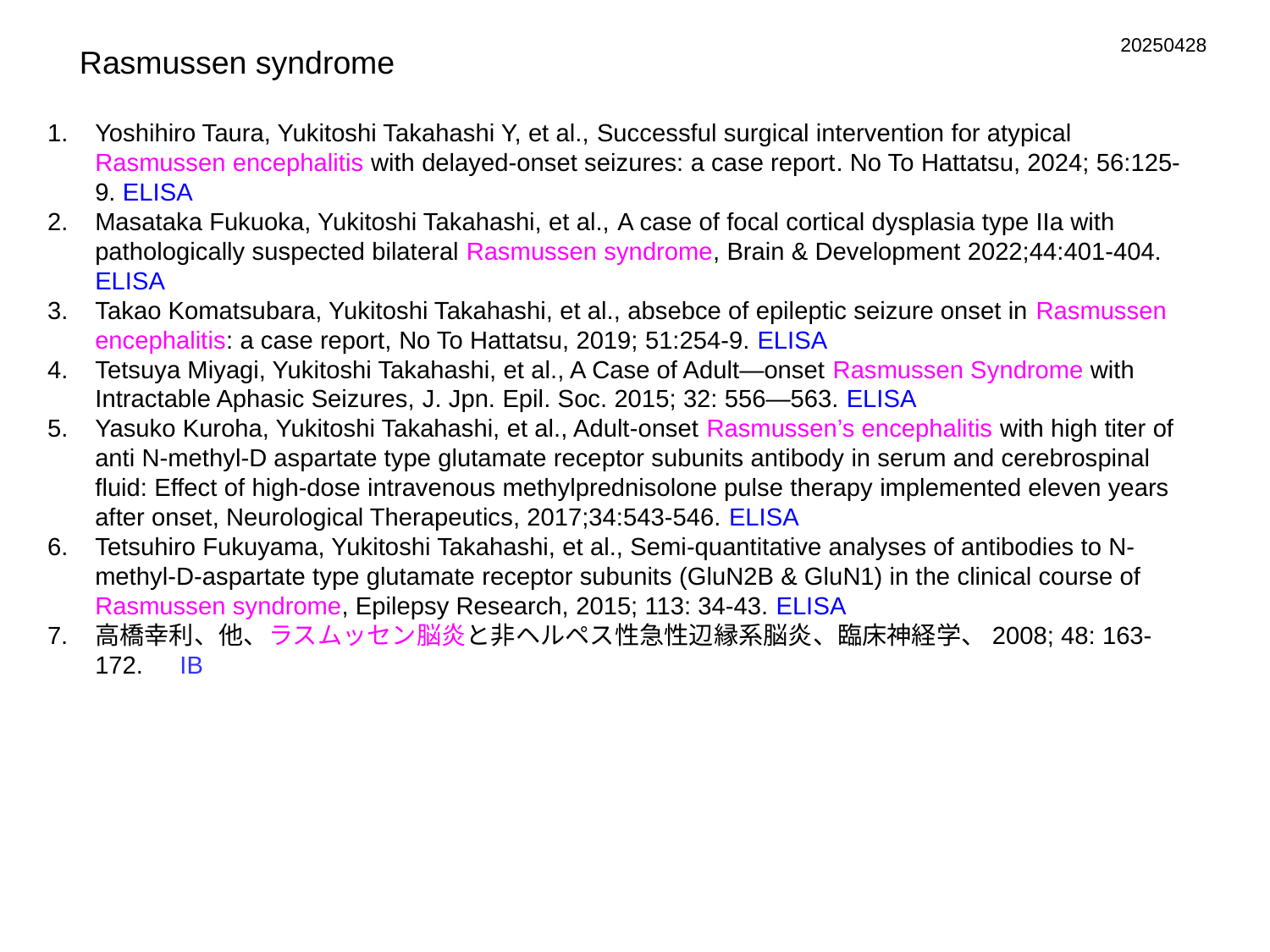

20250428
Rasmussen syndrome
Yoshihiro Taura, Yukitoshi Takahashi Y, et al., Successful surgical intervention for atypical Rasmussen encephalitis with delayed-onset seizures: a case report. No To Hattatsu, 2024; 56:125-9. ELISA
Masataka Fukuoka, Yukitoshi Takahashi, et al., A case of focal cortical dysplasia type IIa with pathologically suspected bilateral Rasmussen syndrome, Brain & Development 2022;44:401-404. ELISA
Takao Komatsubara, Yukitoshi Takahashi, et al., absebce of epileptic seizure onset in Rasmussen encephalitis: a case report, No To Hattatsu, 2019; 51:254-9. ELISA
Tetsuya Miyagi, Yukitoshi Takahashi, et al., A Case of Adult―onset Rasmussen Syndrome with Intractable Aphasic Seizures, J. Jpn. Epil. Soc. 2015; 32: 556―563. ELISA
Yasuko Kuroha, Yukitoshi Takahashi, et al., Adult-onset Rasmussen’s encephalitis with high titer of anti N-methyl-D aspartate type glutamate receptor subunits antibody in serum and cerebrospinal fluid: Effect of high-dose intravenous methylprednisolone pulse therapy implemented eleven years after onset, Neurological Therapeutics, 2017;34:543-546. ELISA
Tetsuhiro Fukuyama, Yukitoshi Takahashi, et al., Semi-quantitative analyses of antibodies to N-methyl-D-aspartate type glutamate receptor subunits (GluN2B & GluN1) in the clinical course of Rasmussen syndrome, Epilepsy Research, 2015; 113: 34-43. ELISA
高橋幸利、他、ラスムッセン脳炎と非ヘルペス性急性辺縁系脳炎、臨床神経学、2008; 48: 163-172.　IB